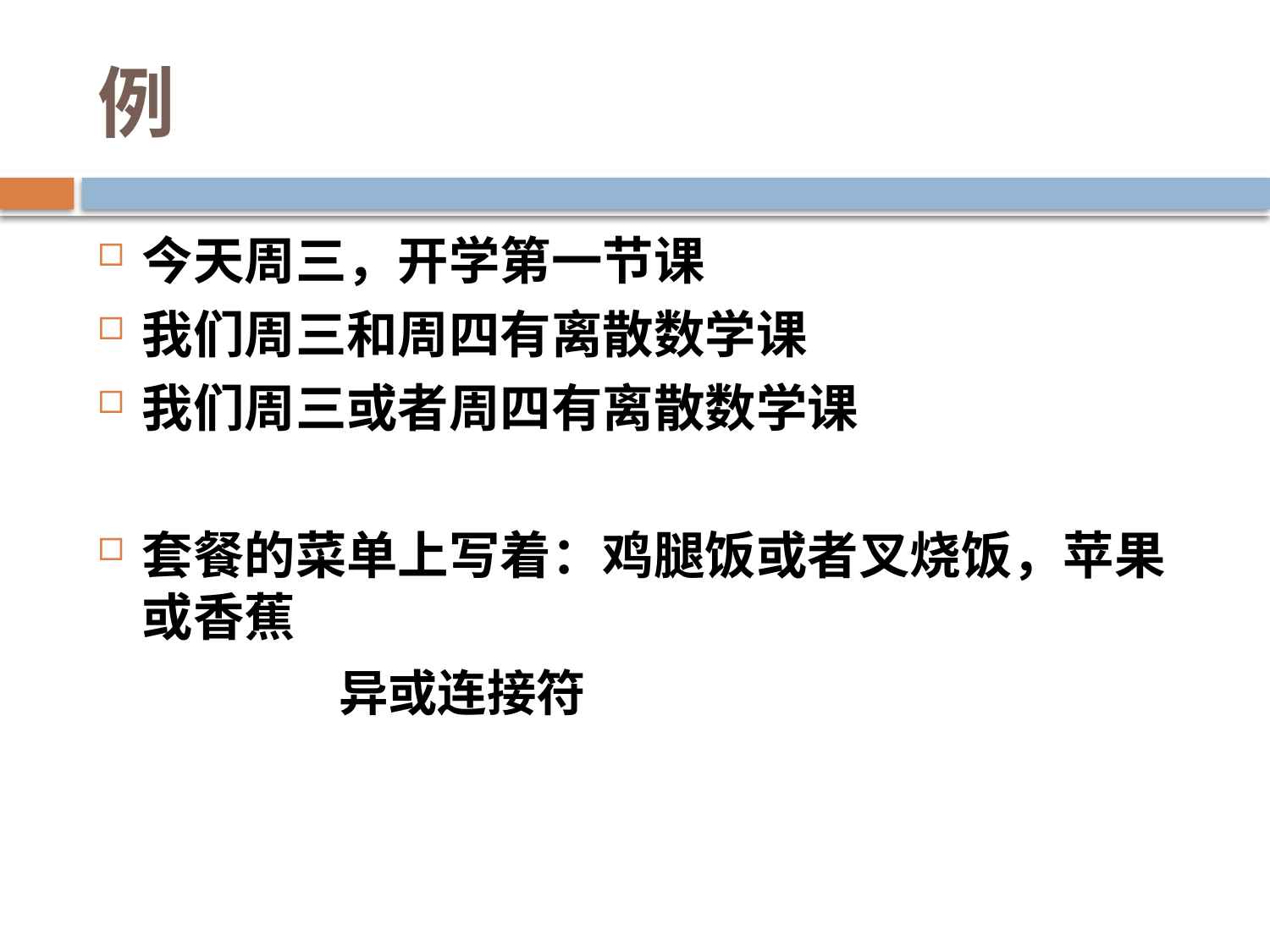

# 例
今天周三，开学第一节课
我们周三和周四有离散数学课
我们周三或者周四有离散数学课

套餐的菜单上写着：鸡腿饭或者叉烧饭，苹果或香蕉
异或连接符